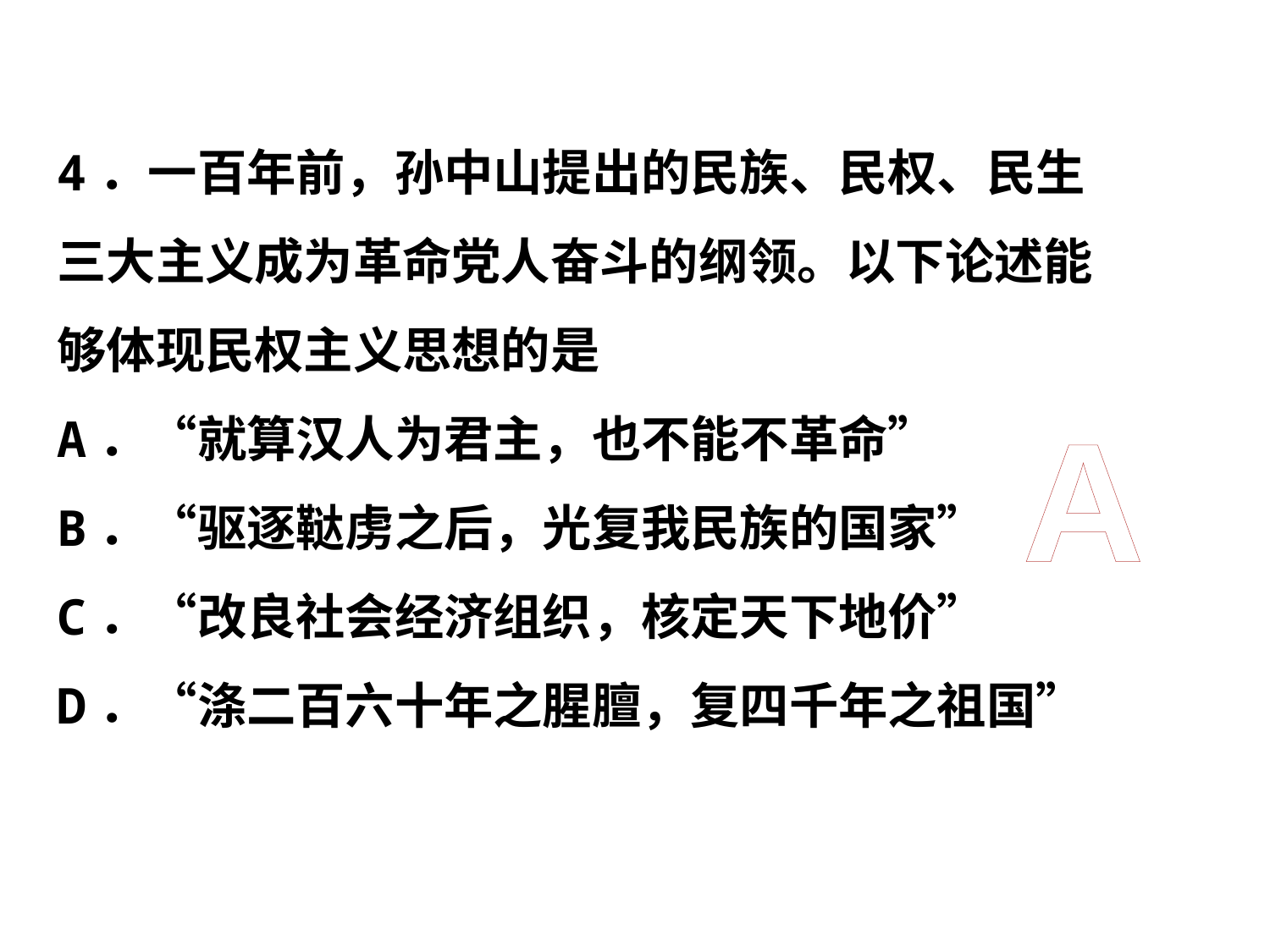

4．一百年前，孙中山提出的民族、民权、民生三大主义成为革命党人奋斗的纲领。以下论述能够体现民权主义思想的是
A．“就算汉人为君主，也不能不革命”
B．“驱逐鞑虏之后，光复我民族的国家”
C．“改良社会经济组织，核定天下地价”
D．“涤二百六十年之腥膻，复四千年之祖国”

A